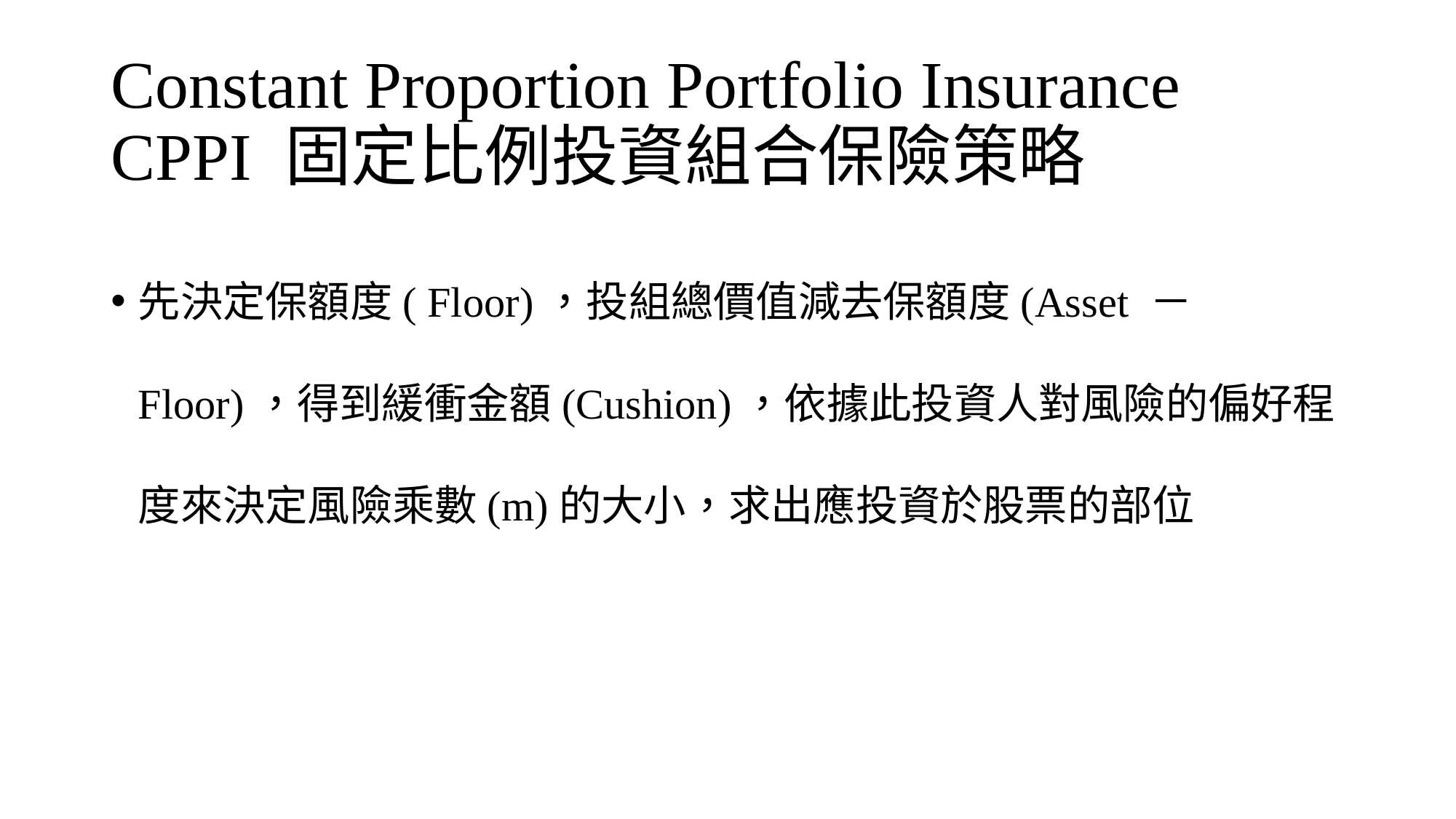

# Constant Proportion Portfolio Insurance CPPI 固定比例投資組合保險策略
先決定保額度( Floor)，投組總價值減去保額度(Asset － Floor)，得到緩衝金額(Cushion)，依據此投資人對風險的偏好程度來決定風險乘數(m)的大小，求出應投資於股票的部位